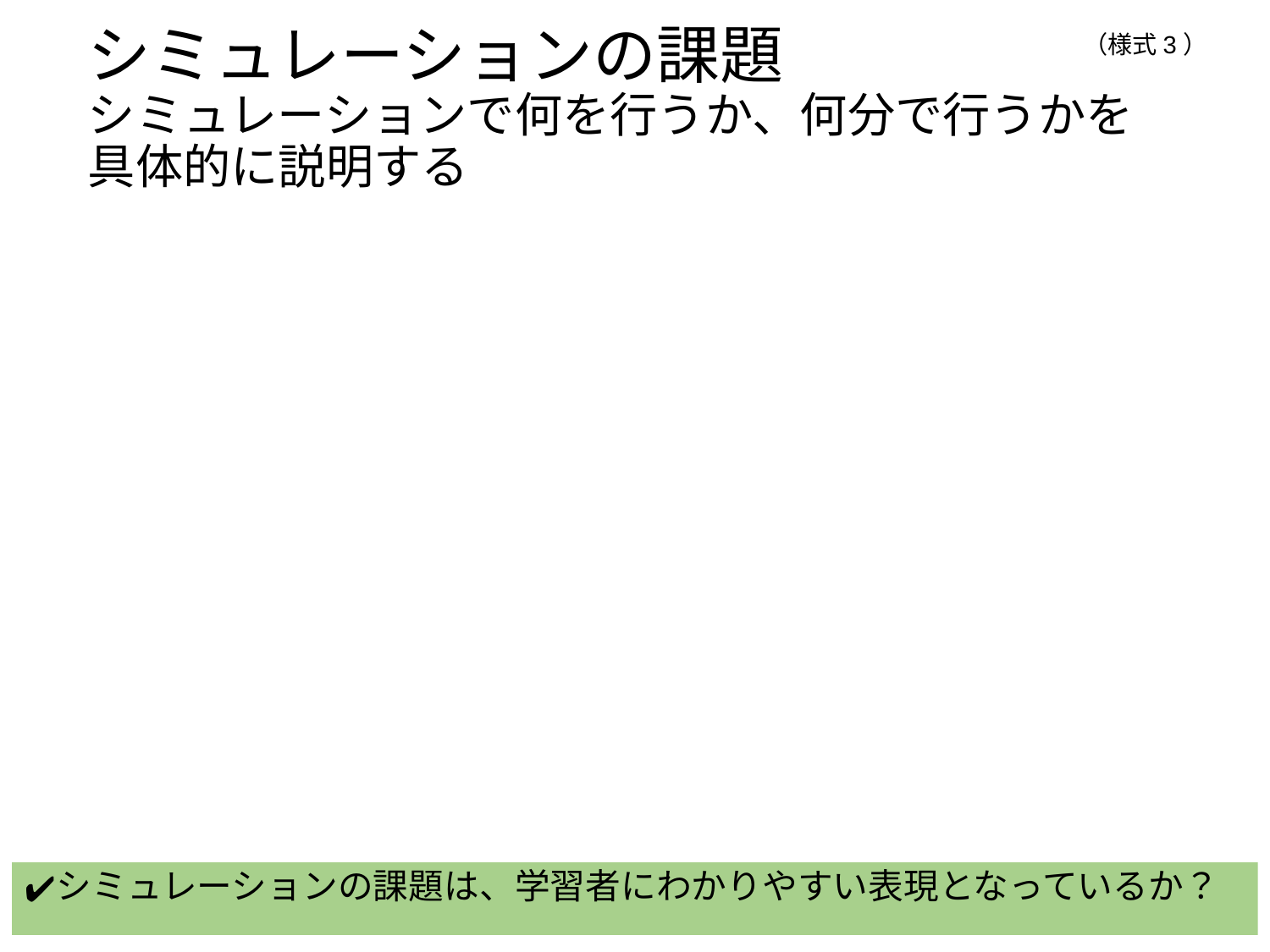

# シミュレーションの課題 シミュレーションで何を行うか、何分で行うかを具体的に説明する

シミュレーションの課題は、学習者にわかりやすい表現となっているか？